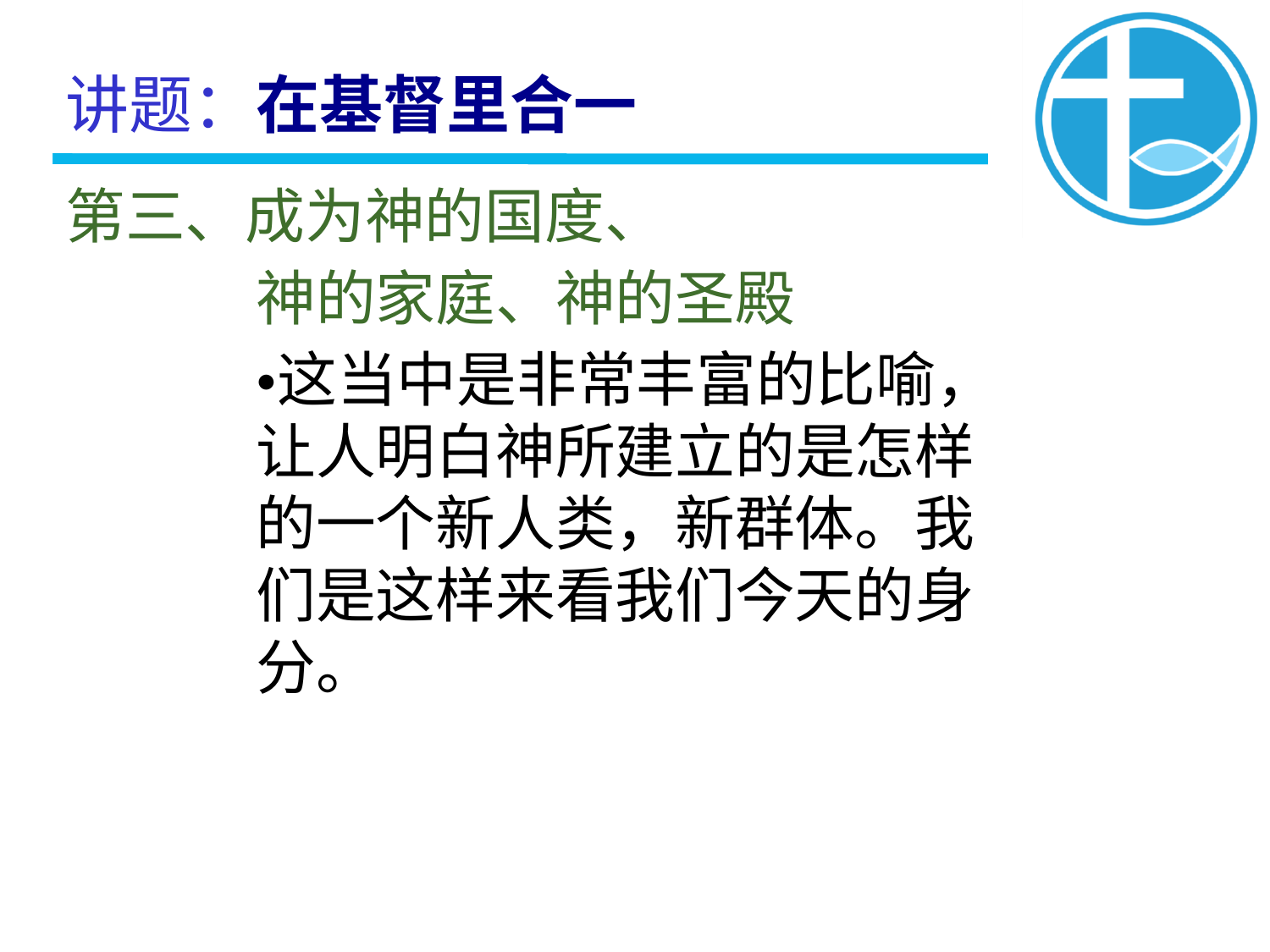

讲题：在基督里合一
第三、成为神的国度、
神的家庭、神的圣殿
这当中是非常丰富的比喻，让人明白神所建立的是怎样的一个新人类，新群体。我们是这样来看我们今天的身分。